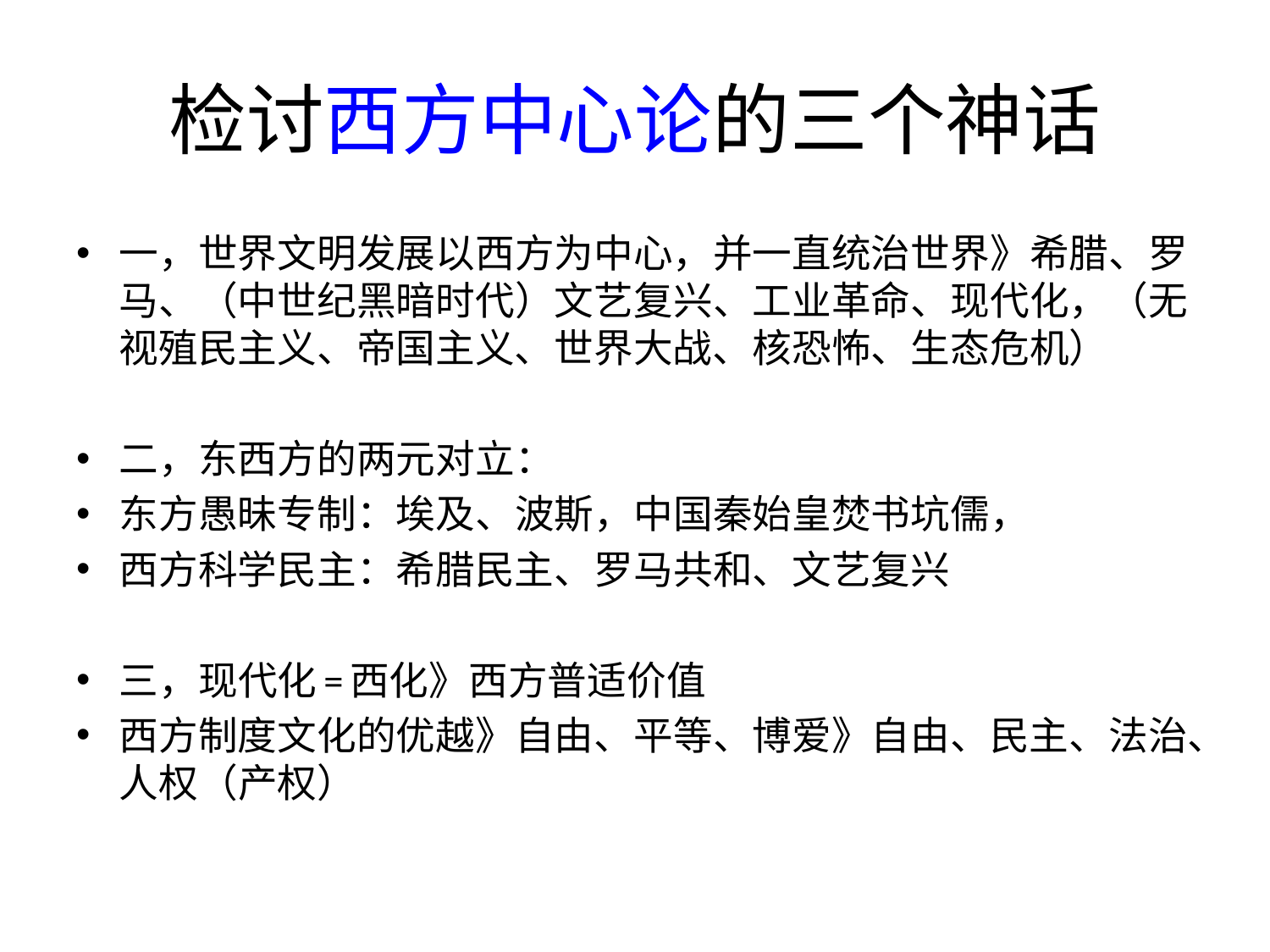

# 检讨西方中心论的三个神话
一，世界文明发展以西方为中心，并一直统治世界》希腊、罗马、（中世纪黑暗时代）文艺复兴、工业革命、现代化，（无视殖民主义、帝国主义、世界大战、核恐怖、生态危机）

二，东西方的两元对立：
东方愚昧专制：埃及、波斯，中国秦始皇焚书坑儒，
西方科学民主：希腊民主、罗马共和、文艺复兴

三，现代化=西化》西方普适价值
西方制度文化的优越》自由、平等、博爱》自由、民主、法治、人权（产权）